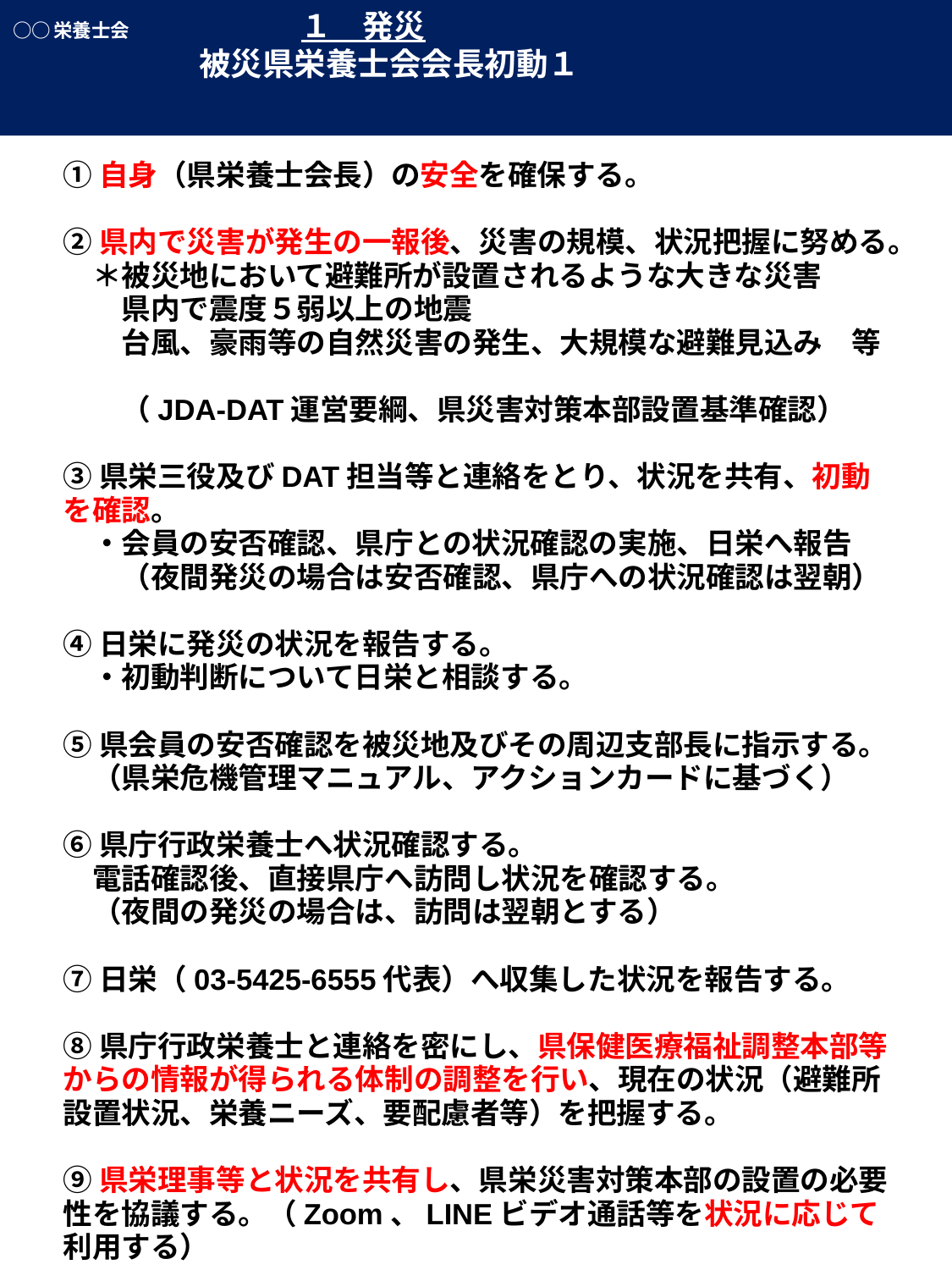

# ○○栄養士会　　　　　　　　　１　発災 　　　　　　被災県栄養士会会長初動１
①自身（県栄養士会長）の安全を確保する。

②県内で災害が発生の一報後、災害の規模、状況把握に努める。
　＊被災地において避難所が設置されるような大きな災害
　　県内で震度５弱以上の地震
　　台風、豪雨等の自然災害の発生、大規模な避難見込み　等
　　（JDA-DAT運営要綱、県災害対策本部設置基準確認）

③県栄三役及びDAT担当等と連絡をとり、状況を共有、初動を確認。
　・会員の安否確認、県庁との状況確認の実施、日栄へ報告
　　（夜間発災の場合は安否確認、県庁への状況確認は翌朝）

④日栄に発災の状況を報告する。
　・初動判断について日栄と相談する。

⑤県会員の安否確認を被災地及びその周辺支部長に指示する。
　（県栄危機管理マニュアル、アクションカードに基づく）

⑥県庁行政栄養士へ状況確認する。
　電話確認後、直接県庁へ訪問し状況を確認する。
　（夜間の発災の場合は、訪問は翌朝とする）

⑦日栄（03-5425-6555代表）へ収集した状況を報告する。

⑧県庁行政栄養士と連絡を密にし、県保健医療福祉調整本部等からの情報が得られる体制の調整を行い、現在の状況（避難所設置状況、栄養ニーズ、要配慮者等）を把握する。

⑨県栄理事等と状況を共有し、県栄災害対策本部の設置の必要性を協議する。（Zoom、LINEビデオ通話等を状況に応じて利用する）